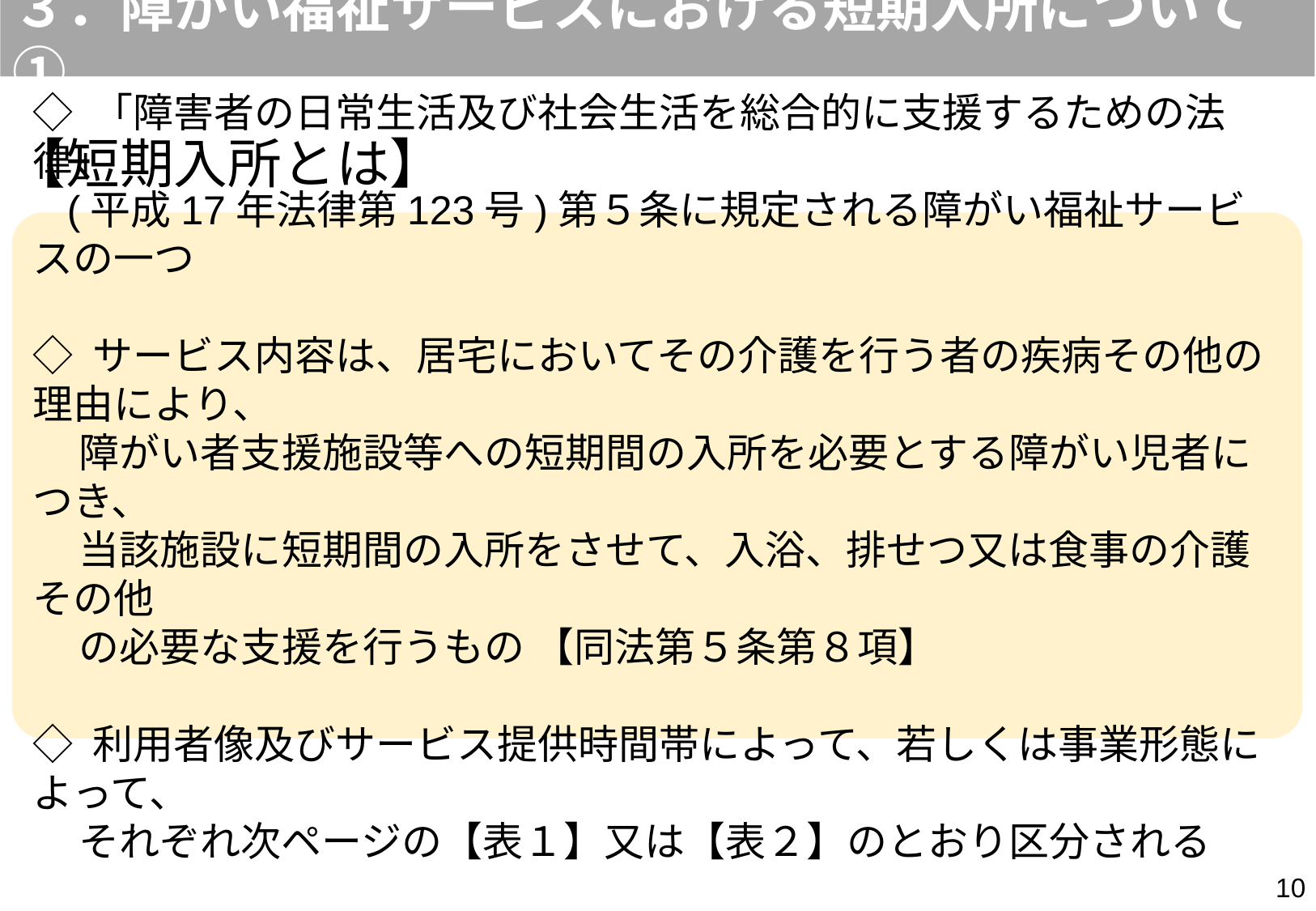

３．障がい福祉サービスにおける短期入所について①
【短期入所とは】
◇ 「障害者の日常生活及び社会生活を総合的に支援するための法律」
   (平成17年法律第123号)第５条に規定される障がい福祉サービスの一つ

◇ サービス内容は、居宅においてその介護を行う者の疾病その他の理由により、
    障がい者支援施設等への短期間の入所を必要とする障がい児者につき、
    当該施設に短期間の入所をさせて、入浴、排せつ又は食事の介護その他
    の必要な支援を行うもの 【同法第５条第８項】

◇ 利用者像及びサービス提供時間帯によって、若しくは事業形態によって、
    それぞれ次ページの【表１】又は【表２】のとおり区分される
10